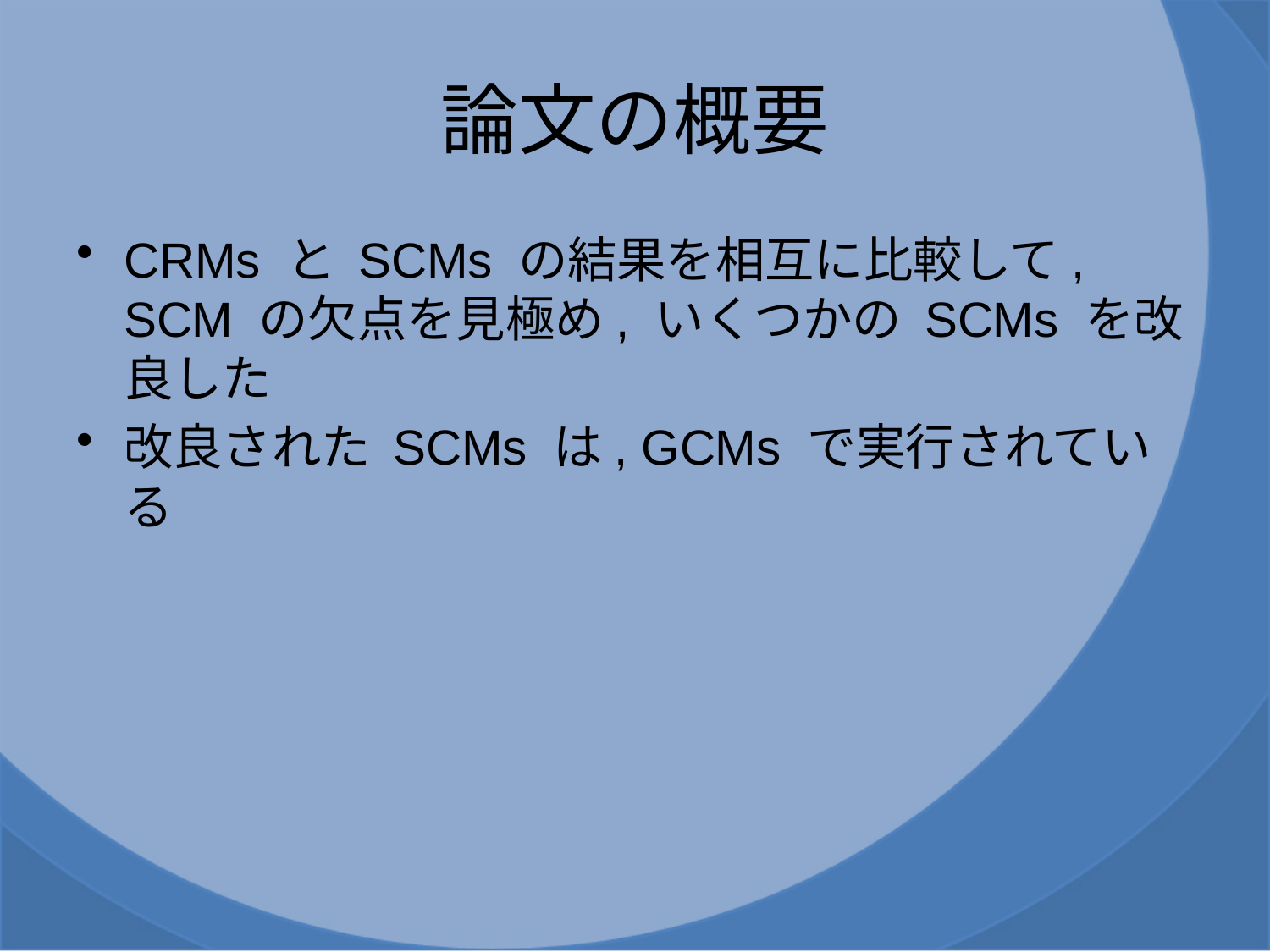

# 論文の概要
CRMs と SCMs の結果を相互に比較して, SCM の欠点を見極め, いくつかの SCMs を改良した
改良された SCMs は, GCMs で実行されている